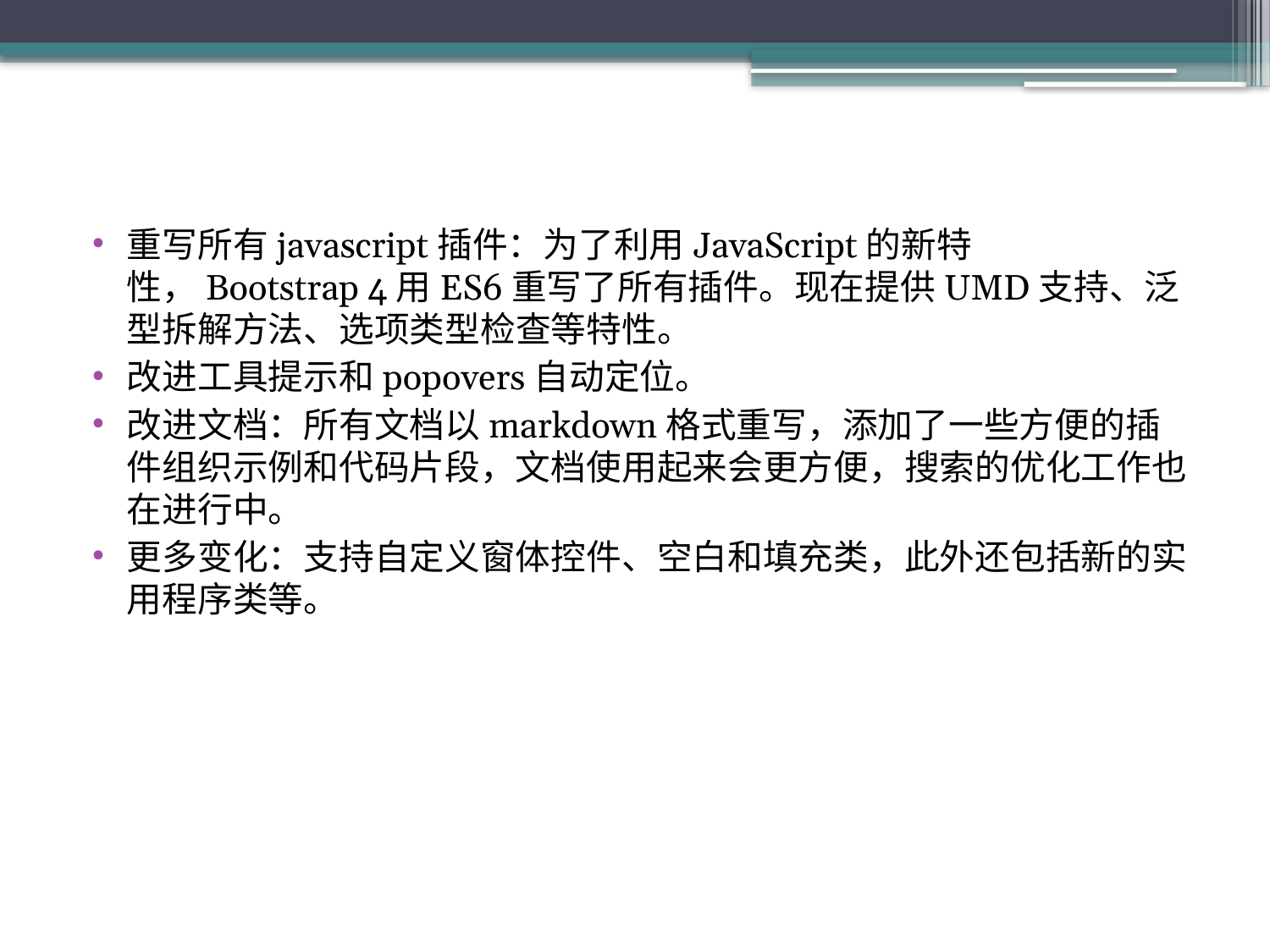

#
重写所有javascript插件：为了利用JavaScript的新特性，Bootstrap 4用ES6重写了所有插件。现在提供UMD支持、泛型拆解方法、选项类型检查等特性。
改进工具提示和popovers自动定位。
改进文档：所有文档以markdown格式重写，添加了一些方便的插件组织示例和代码片段，文档使用起来会更方便，搜索的优化工作也在进行中。
更多变化：支持自定义窗体控件、空白和填充类，此外还包括新的实用程序类等。